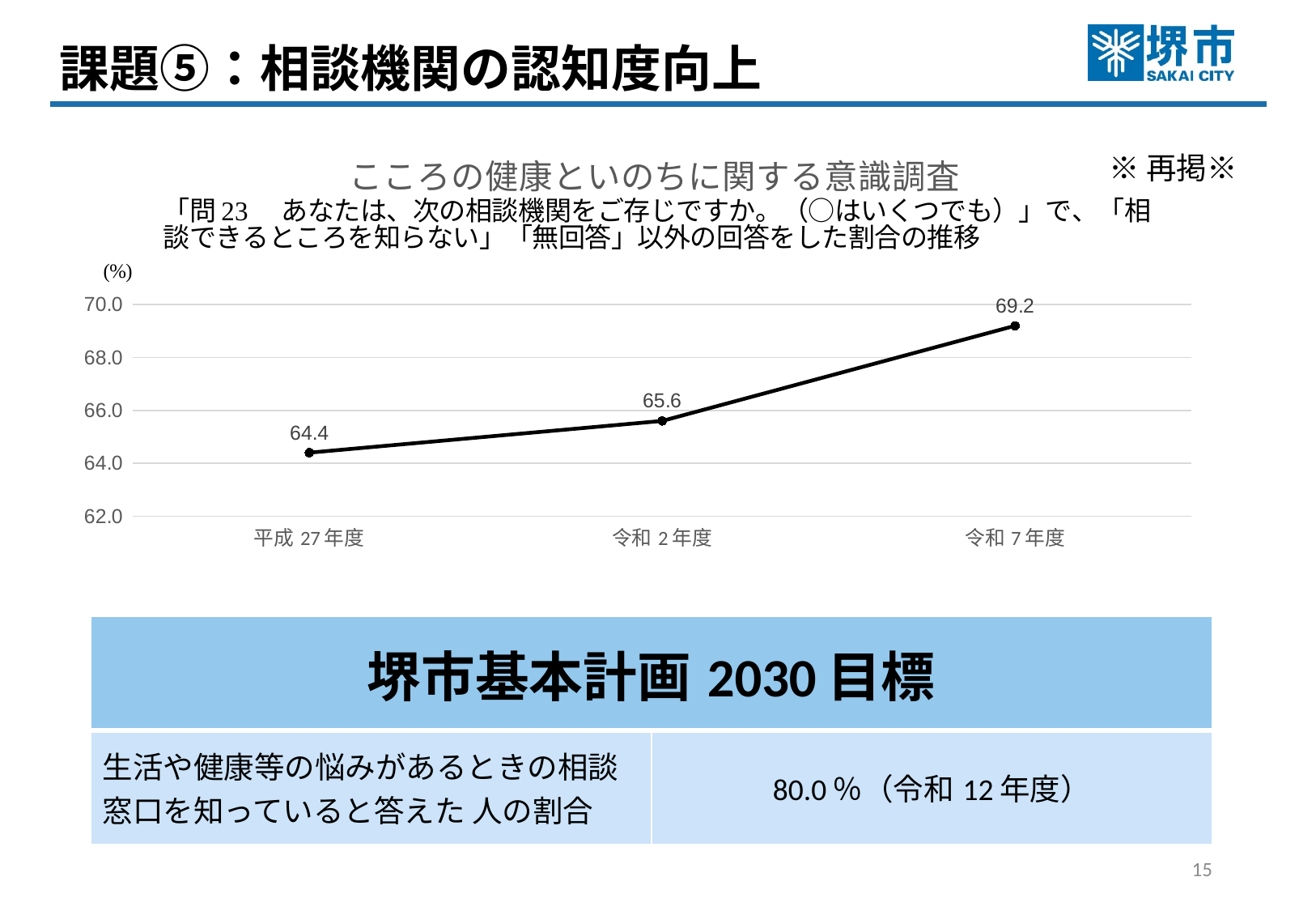

課題⑤：相談機関の認知度向上

### Chart:

| Category | こころの健康といのちに関する意識調査 |
|---|---|
| 平成27年度 | 64.4 |
| 令和2年度 | 65.6 |
| 令和7年度 | 69.2 |
※再掲※
| 堺市基本計画2030目標 |  |
| --- | --- |
| 生活や健康等の悩みがあるときの相談窓⼝を知っていると答えた 人の割合 | 80.0％（令和12年度） |
15